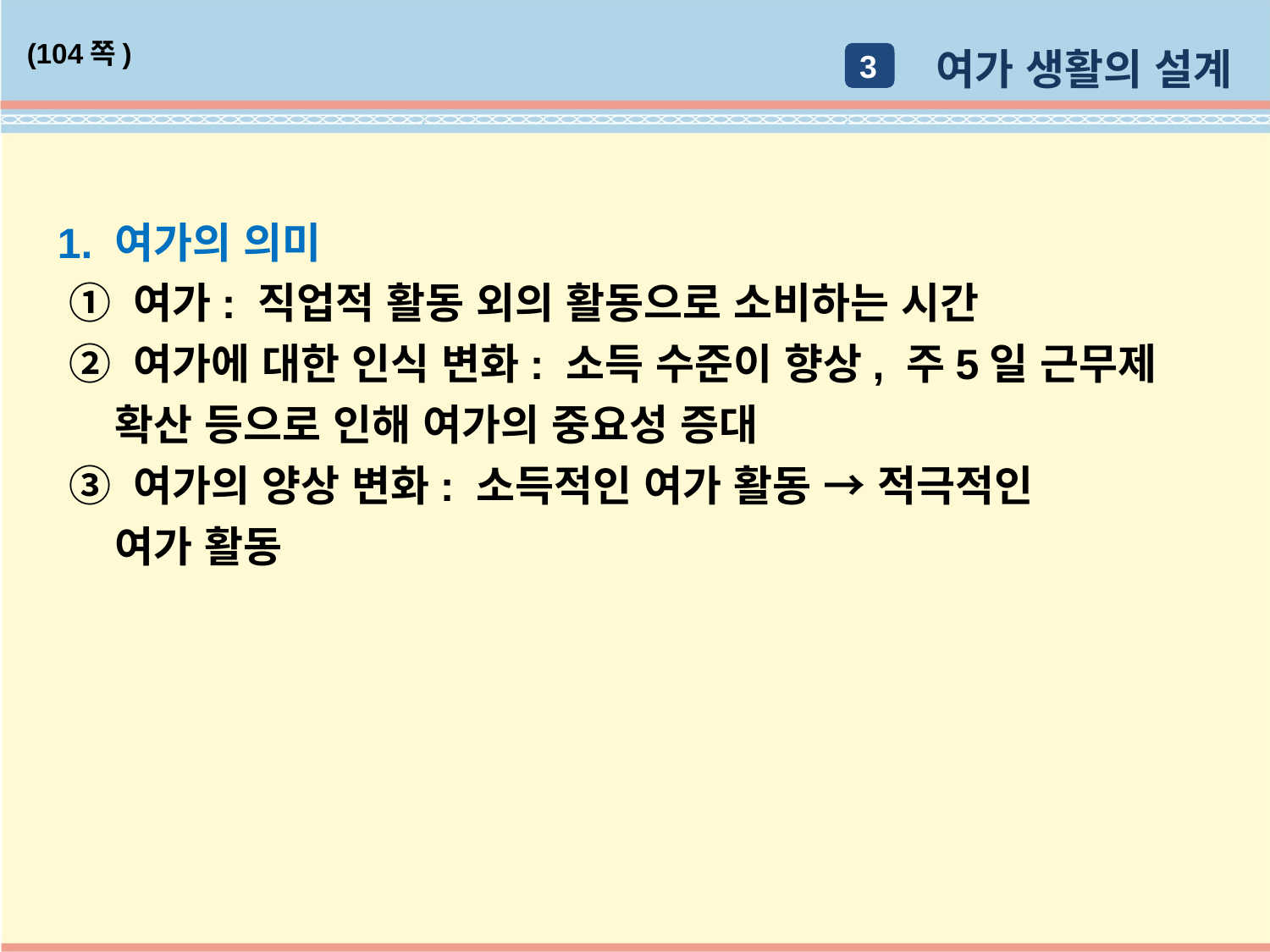

여가 생활의 설계
(104쪽)
3
1. 여가의 의미
 ① 여가: 직업적 활동 외의 활동으로 소비하는 시간
 ② 여가에 대한 인식 변화: 소득 수준이 향상, 주5일 근무제
    확산 등으로 인해 여가의 중요성 증대
 ③ 여가의 양상 변화: 소득적인 여가 활동 → 적극적인
    여가 활동